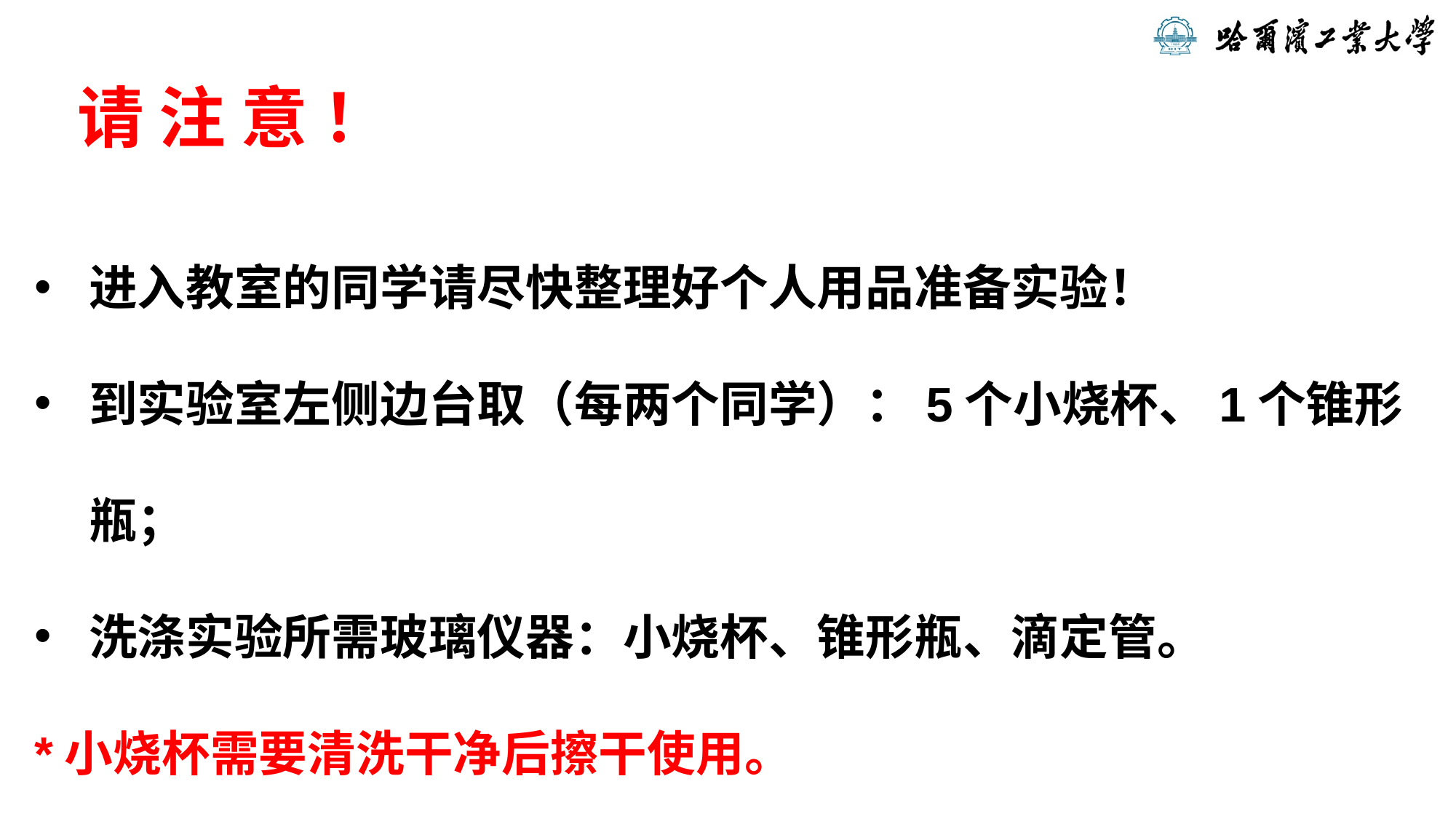

请 注 意 ！
进入教室的同学请尽快整理好个人用品准备实验！
到实验室左侧边台取（每两个同学）：5个小烧杯、1个锥形瓶；
洗涤实验所需玻璃仪器：小烧杯、锥形瓶、滴定管。
*小烧杯需要清洗干净后擦干使用。